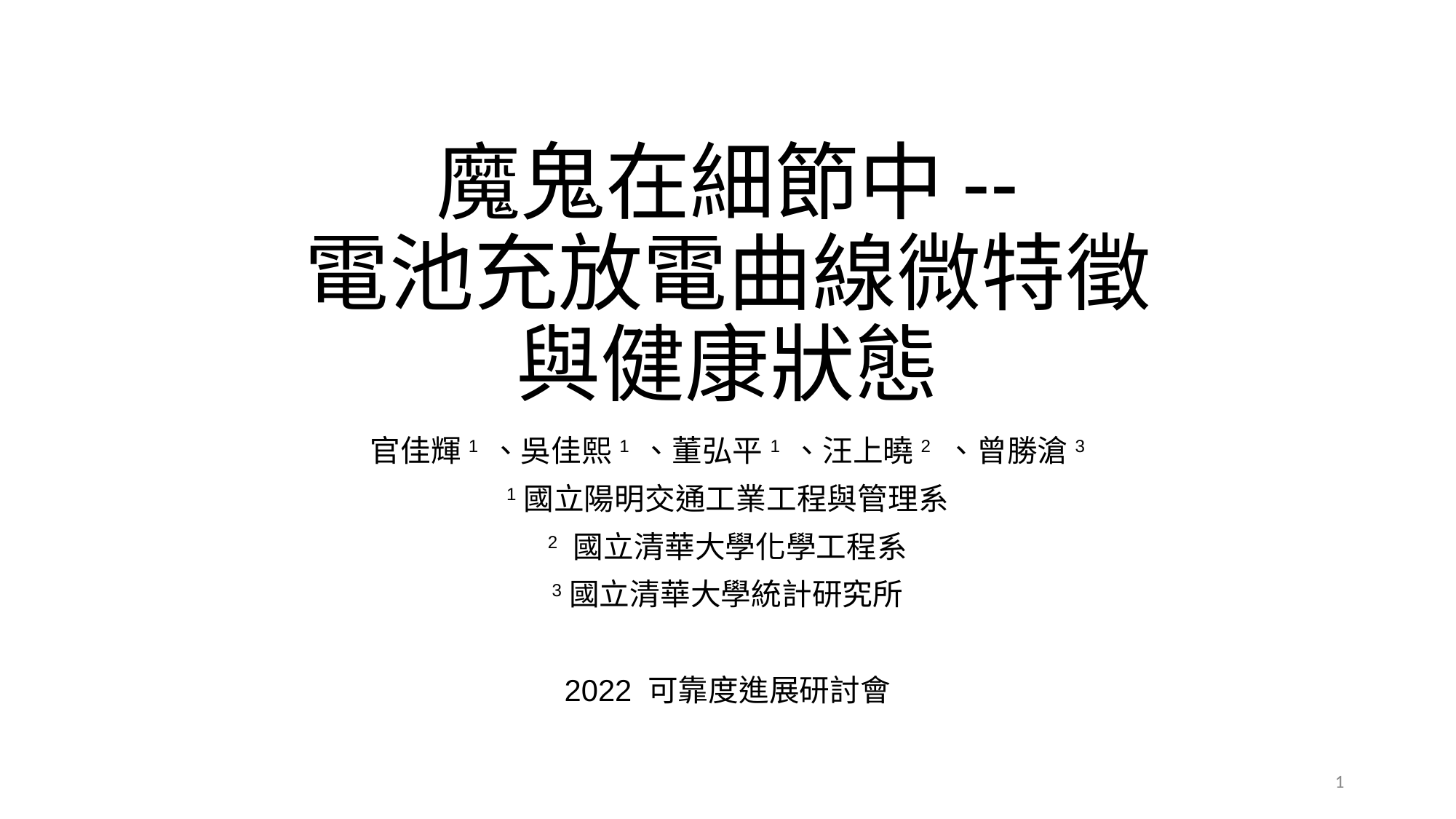

# 魔鬼在細節中-- 電池充放電曲線微特徵 與健康狀態
官佳輝1 、吳佳熙1 、董弘平1 、汪上曉2 、曾勝滄3
1國立陽明交通工業工程與管理系
2 國立清華大學化學工程系
3國立清華大學統計研究所

2022 可靠度進展研討會
1